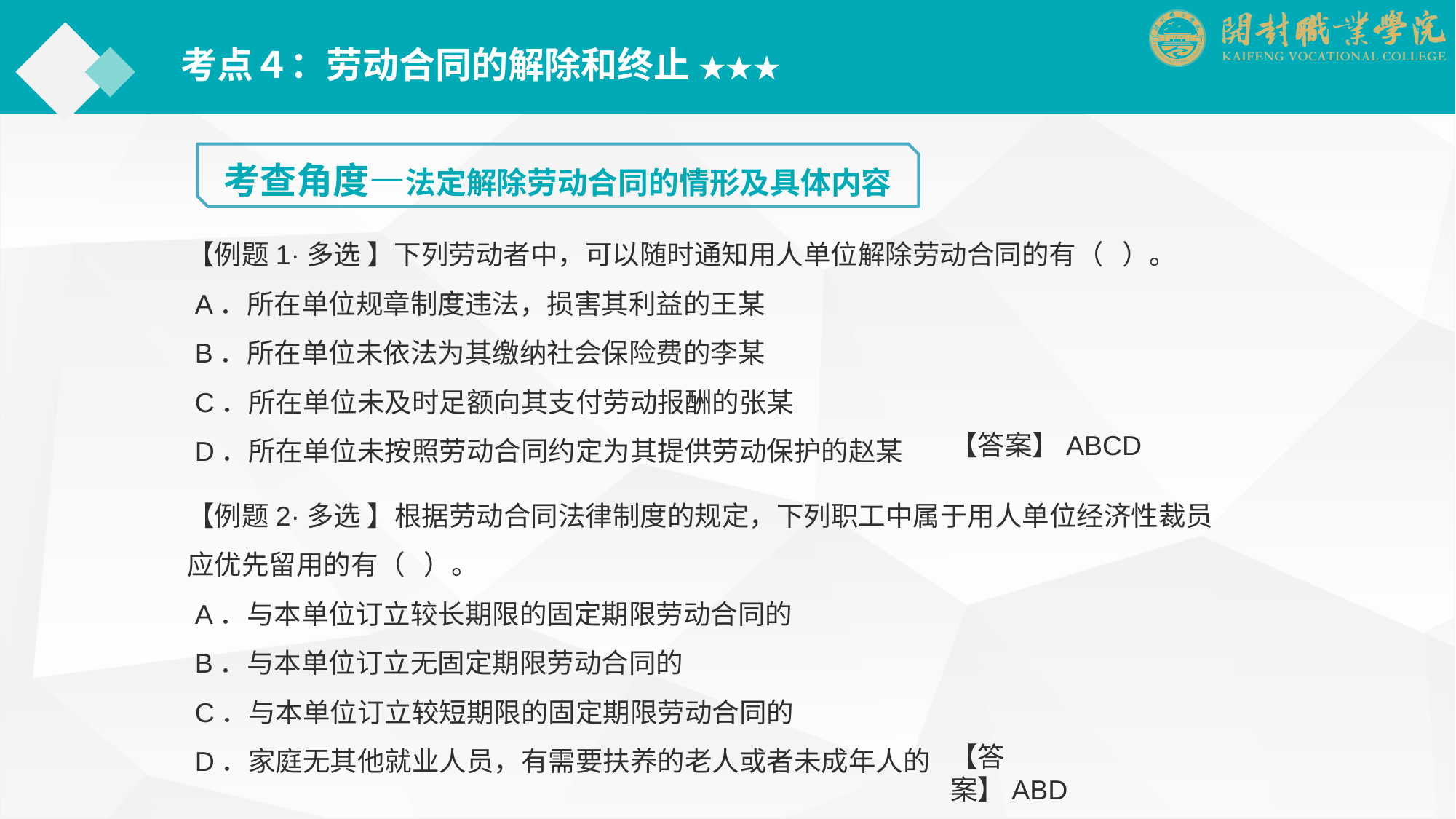

考点４：劳动合同的解除和终止 ★★★
考查角度—法定解除劳动合同的情形及具体内容

【例题1·多选 】下列劳动者中，可以随时通知用人单位解除劳动合同的有（   ）。
 A．所在单位规章制度违法，损害其利益的王某
 B．所在单位未依法为其缴纳社会保险费的李某
 C．所在单位未及时足额向其支付劳动报酬的张某
 D．所在单位未按照劳动合同约定为其提供劳动保护的赵某
【答案】ABCD
【例题2·多选 】根据劳动合同法律制度的规定，下列职工中属于用人单位经济性裁员应优先留用的有（   ）。
 A．与本单位订立较长期限的固定期限劳动合同的
 B．与本单位订立无固定期限劳动合同的
 C．与本单位订立较短期限的固定期限劳动合同的
 D．家庭无其他就业人员，有需要扶养的老人或者未成年人的
【答案】ABD